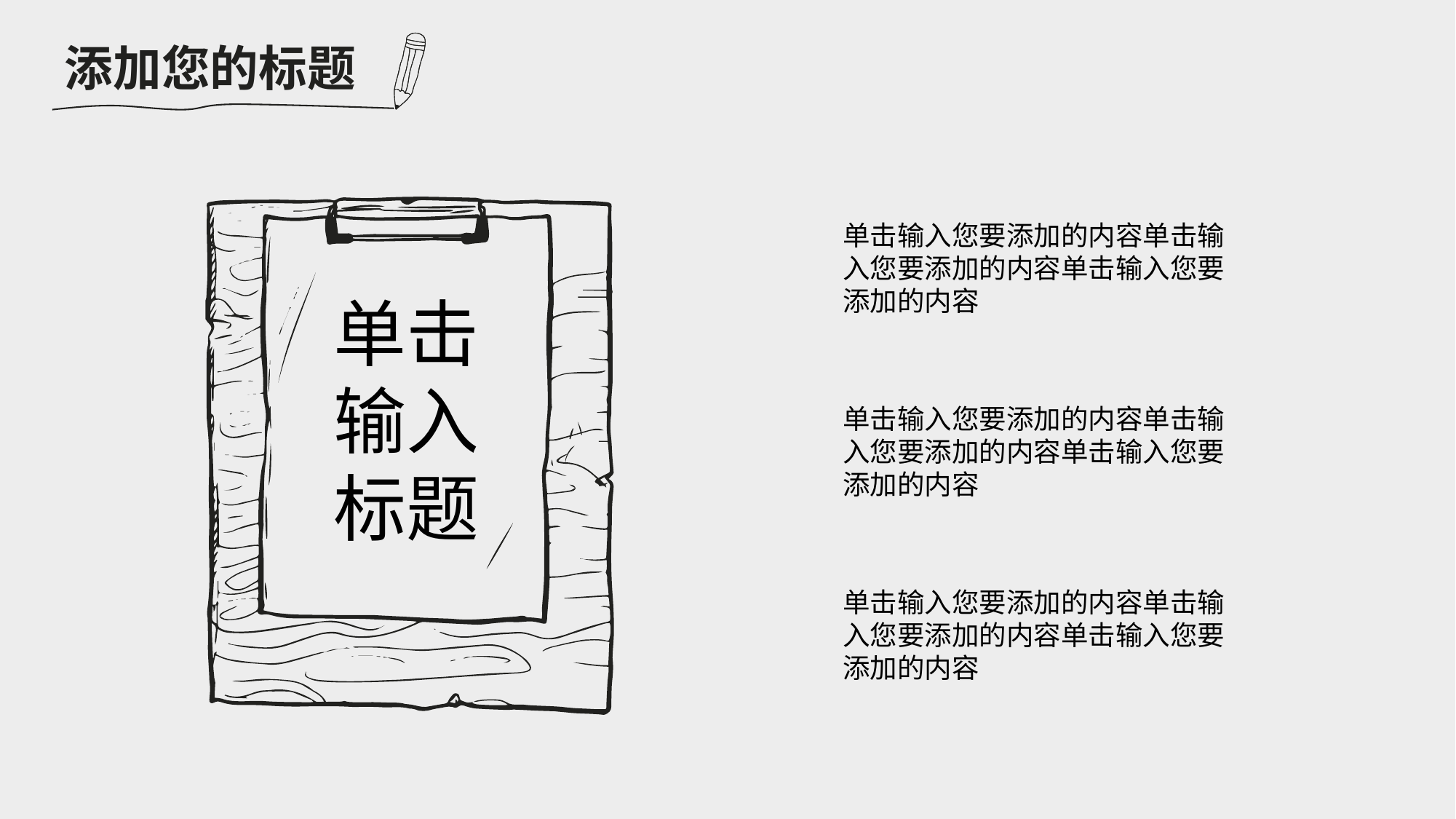

添加您的标题

单击输入您要添加的内容单击输入您要添加的内容单击输入您要添加的内容
单击输入标题
单击输入您要添加的内容单击输入您要添加的内容单击输入您要添加的内容
单击输入您要添加的内容单击输入您要添加的内容单击输入您要添加的内容